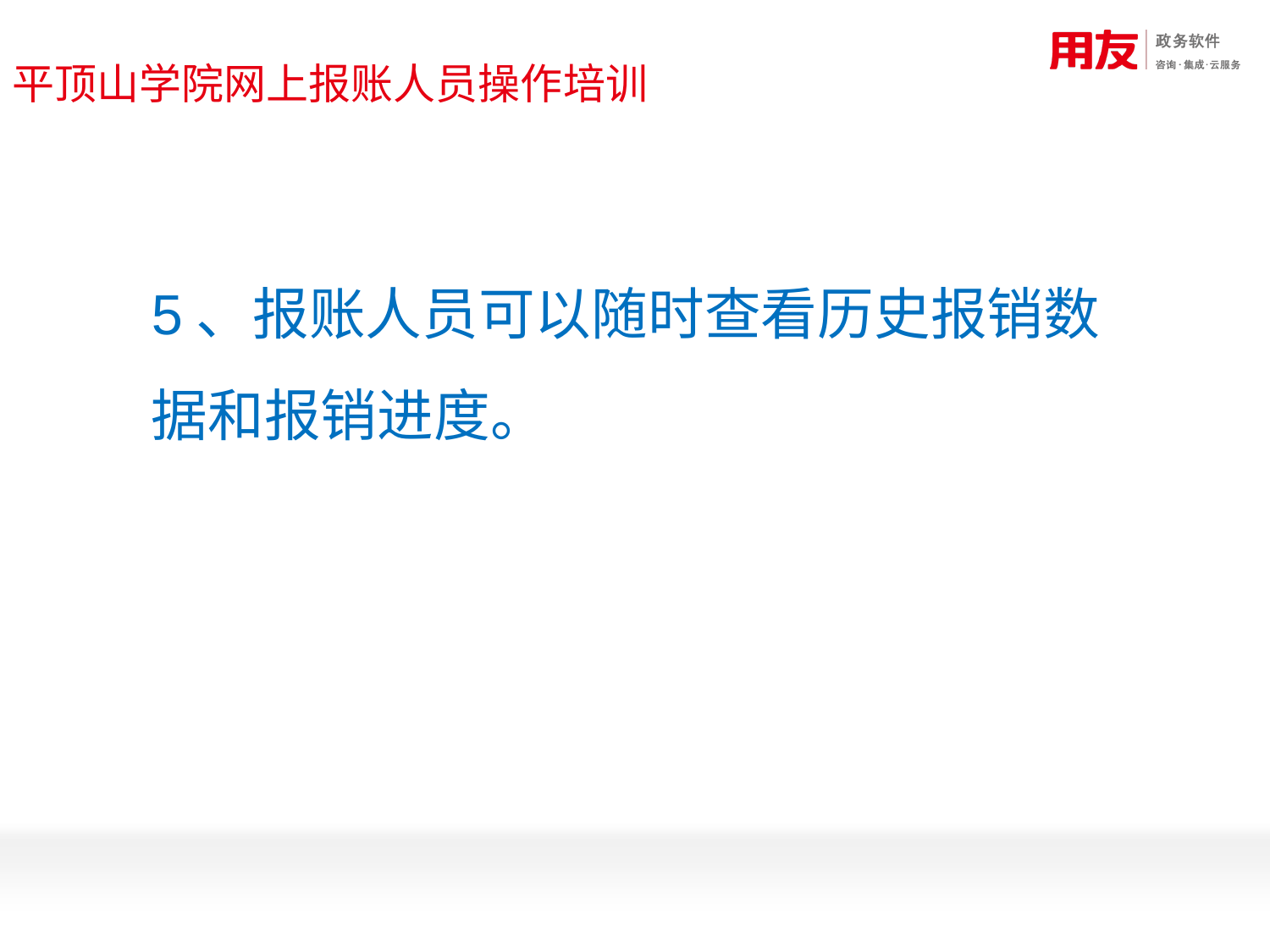

平顶山学院网上报账人员操作培训
5、报账人员可以随时查看历史报销数据和报销进度。